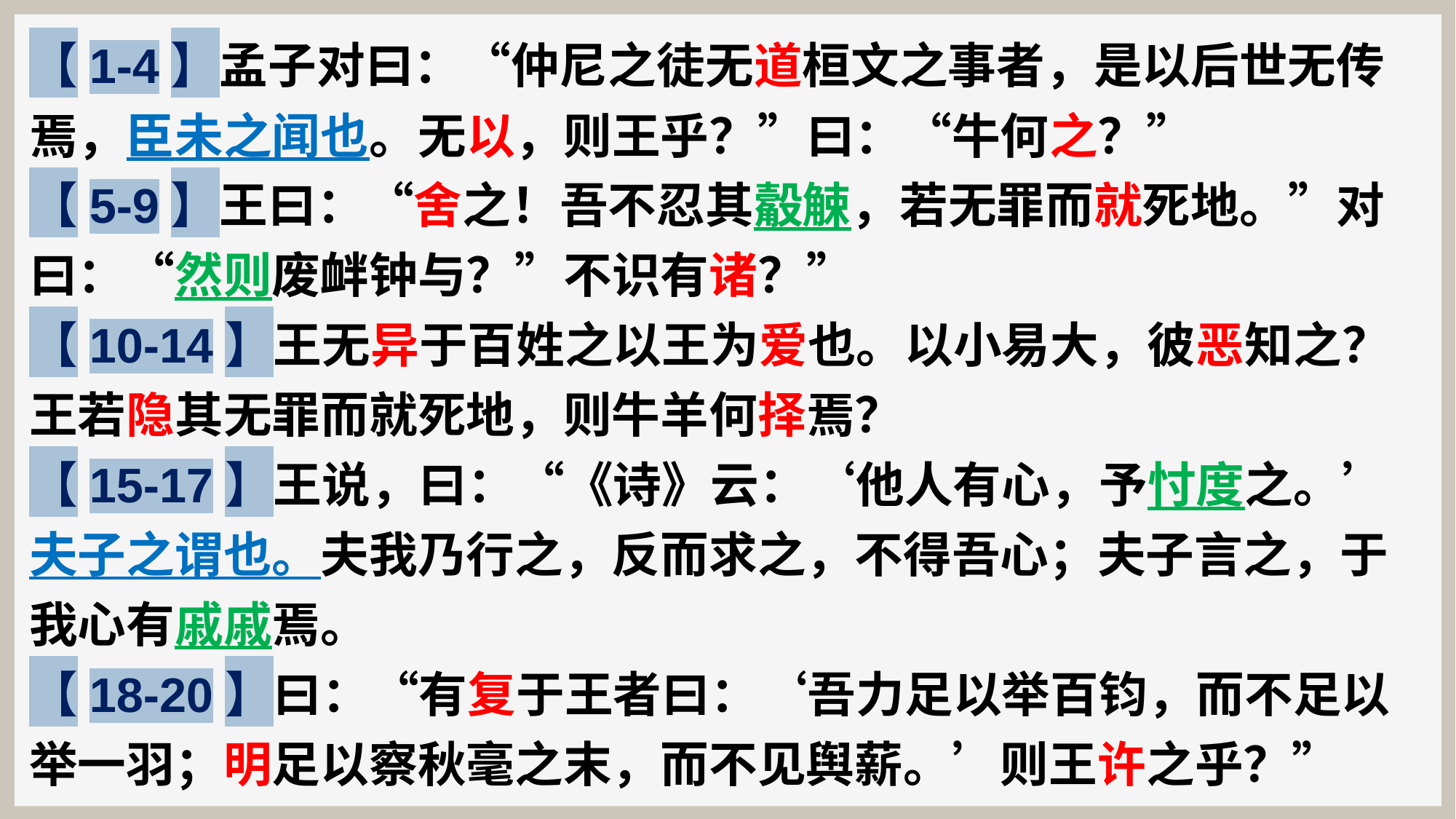

【1-4】孟子对曰：“仲尼之徒无道桓文之事者，是以后世无传焉，臣未之闻也。无以，则王乎？”曰：“牛何之？”
【5-9】王曰：“舍之！吾不忍其觳觫，若无罪而就死地。”对曰：“然则废衅钟与？”不识有诸？”
【10-14】王无异于百姓之以王为爱也。以小易大，彼恶知之？王若隐其无罪而就死地，则牛羊何择焉？
【15-17】王说，曰：“《诗》云：‘他人有心，予忖度之。’
夫子之谓也。夫我乃行之，反而求之，不得吾心；夫子言之，于我心有戚戚焉。
【18-20】曰：“有复于王者曰：‘吾力足以举百钧，而不足以举一羽；明足以察秋毫之末，而不见舆薪。’则王许之乎？”